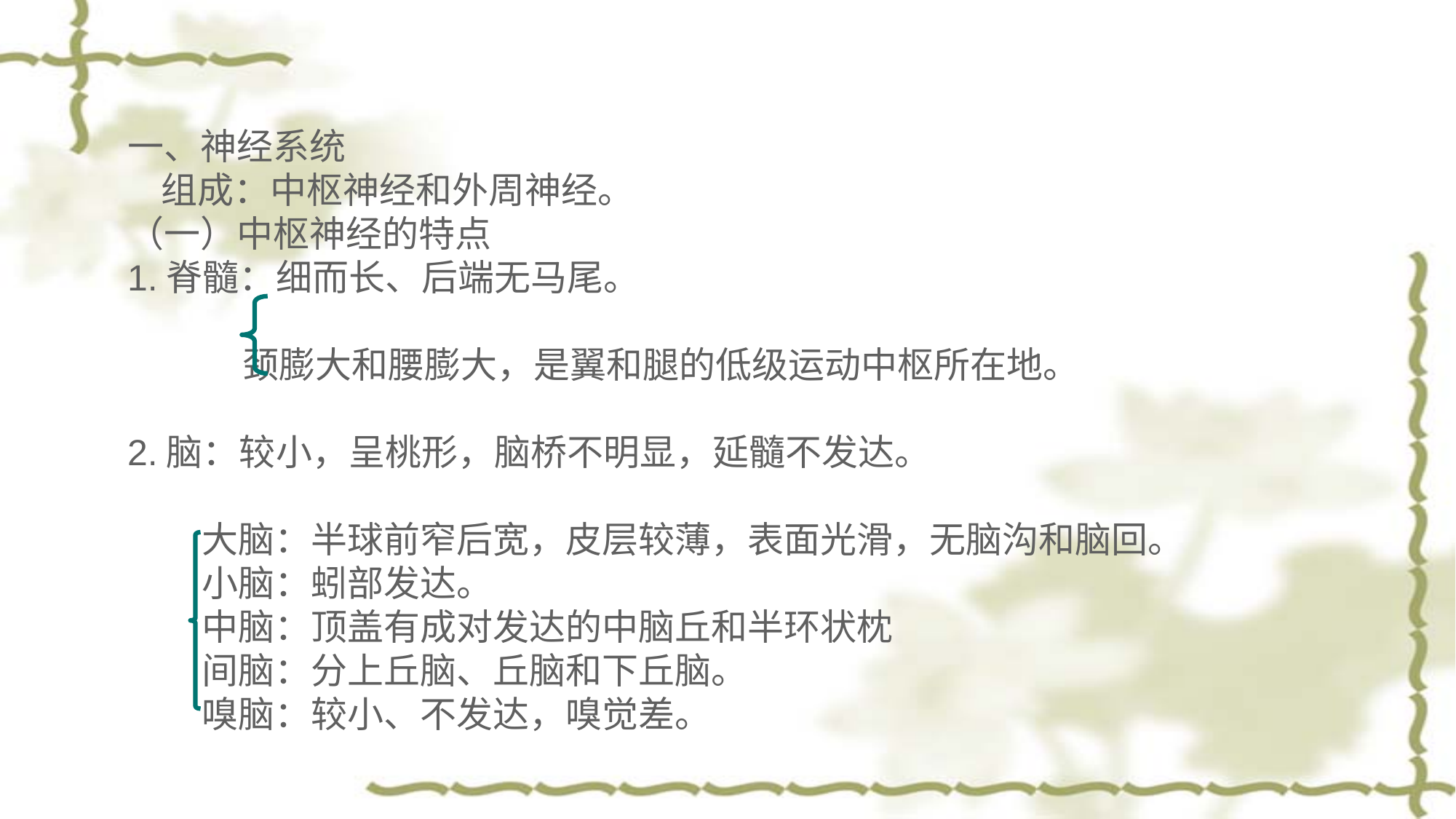

一、神经系统
   组成：中枢神经和外周神经。
（一）中枢神经的特点
1.脊髓：细而长、后端无马尾。

             颈膨大和腰膨大，是翼和腿的低级运动中枢所在地。

2.脑：较小，呈桃形，脑桥不明显，延髓不发达。

        大脑：半球前窄后宽，皮层较薄，表面光滑，无脑沟和脑回。
        小脑：蚓部发达。
        中脑：顶盖有成对发达的中脑丘和半环状枕
        间脑：分上丘脑、丘脑和下丘脑。
        嗅脑：较小、不发达，嗅觉差。